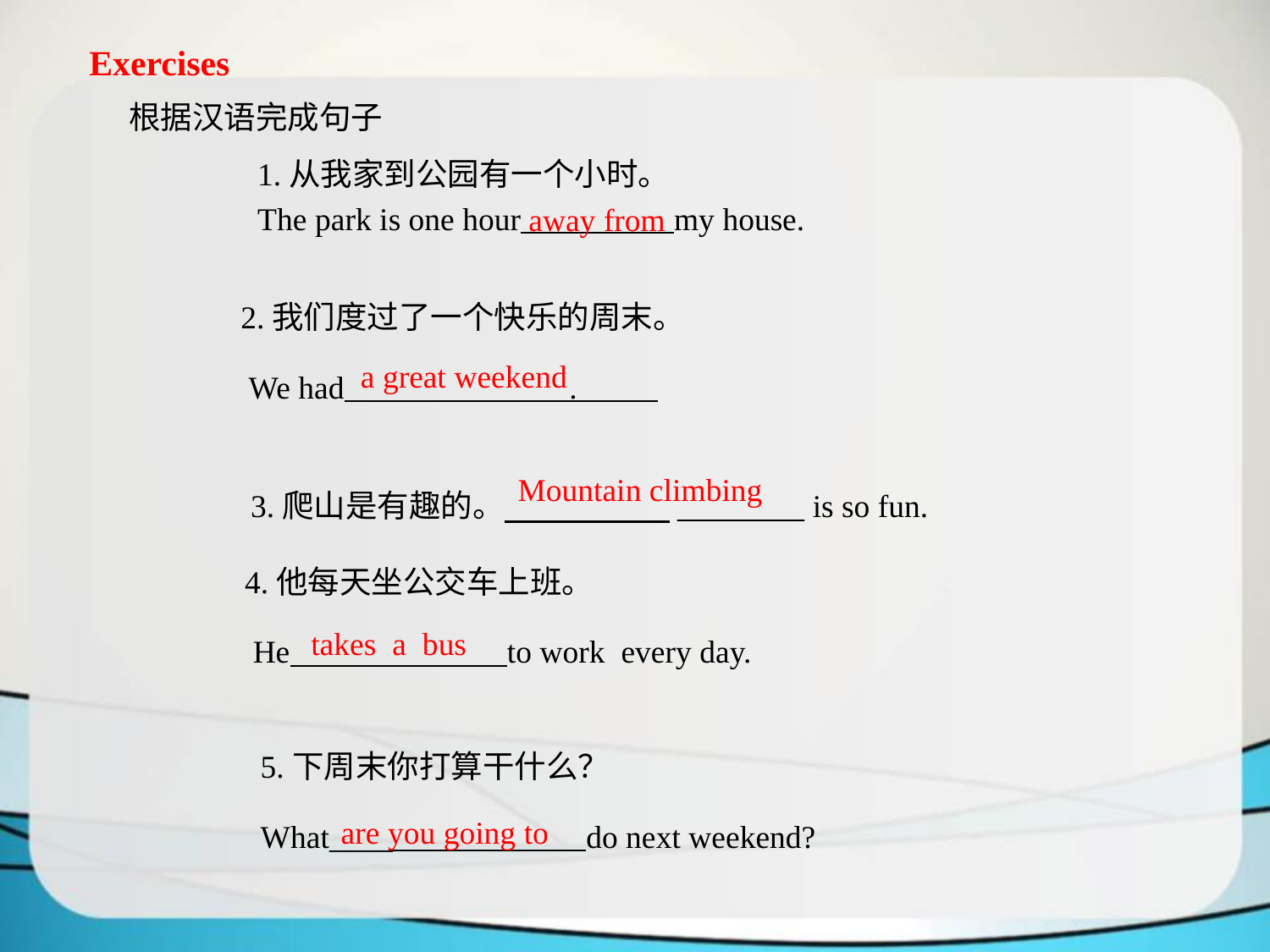

Exercises
根据汉语完成句子
1.从我家到公园有一个小时。
The park is one hour                   my house.
away from
2.我们度过了一个快乐的周末。
 We had                            .
a great weekend
Mountain climbing
3.爬山是有趣的。                       ________ is so fun.
4.他每天坐公交车上班。
 He                           to work  every day.
takes  a  bus
5.下周末你打算干什么？
What____                        do next weekend?
are you going to